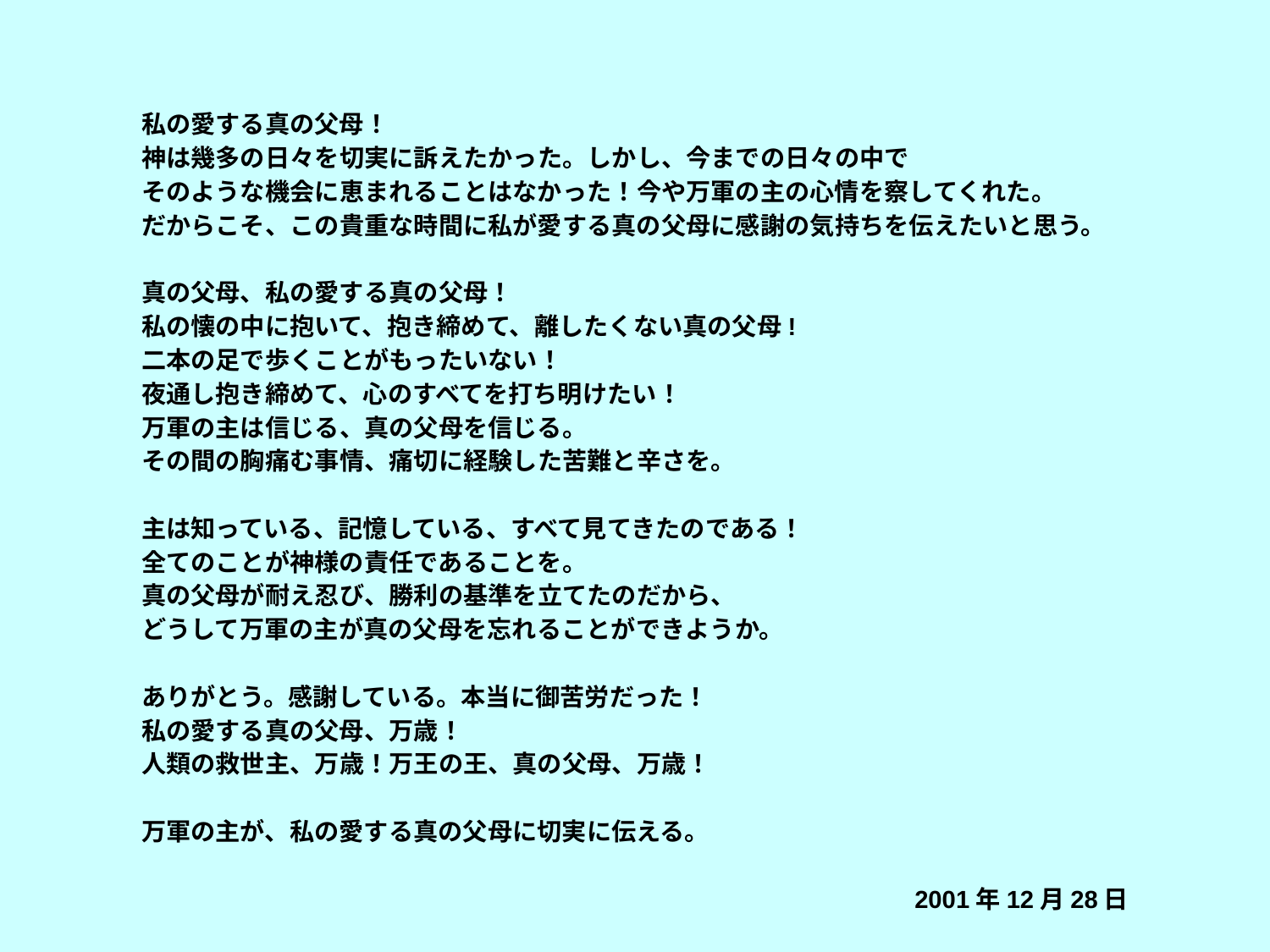

私の愛する真の父母！
神は幾多の日々を切実に訴えたかった。しかし、今までの日々の中で
そのような機会に恵まれることはなかった！今や万軍の主の心情を察してくれた。
だからこそ、この貴重な時間に私が愛する真の父母に感謝の気持ちを伝えたいと思う。

真の父母、私の愛する真の父母！
私の懐の中に抱いて、抱き締めて、離したくない真の父母!
二本の足で歩くことがもったいない！
夜通し抱き締めて、心のすべてを打ち明けたい！
万軍の主は信じる、真の父母を信じる。
その間の胸痛む事情、痛切に経験した苦難と辛さを。

主は知っている、記憶している、すべて見てきたのである！
全てのことが神様の責任であることを。
真の父母が耐え忍び、勝利の基準を立てたのだから、
どうして万軍の主が真の父母を忘れることができようか。

ありがとう。感謝している。本当に御苦労だった！
私の愛する真の父母、万歳！
人類の救世主、万歳！万王の王、真の父母、万歳！

万軍の主が、私の愛する真の父母に切実に伝える。

2001年12月28日